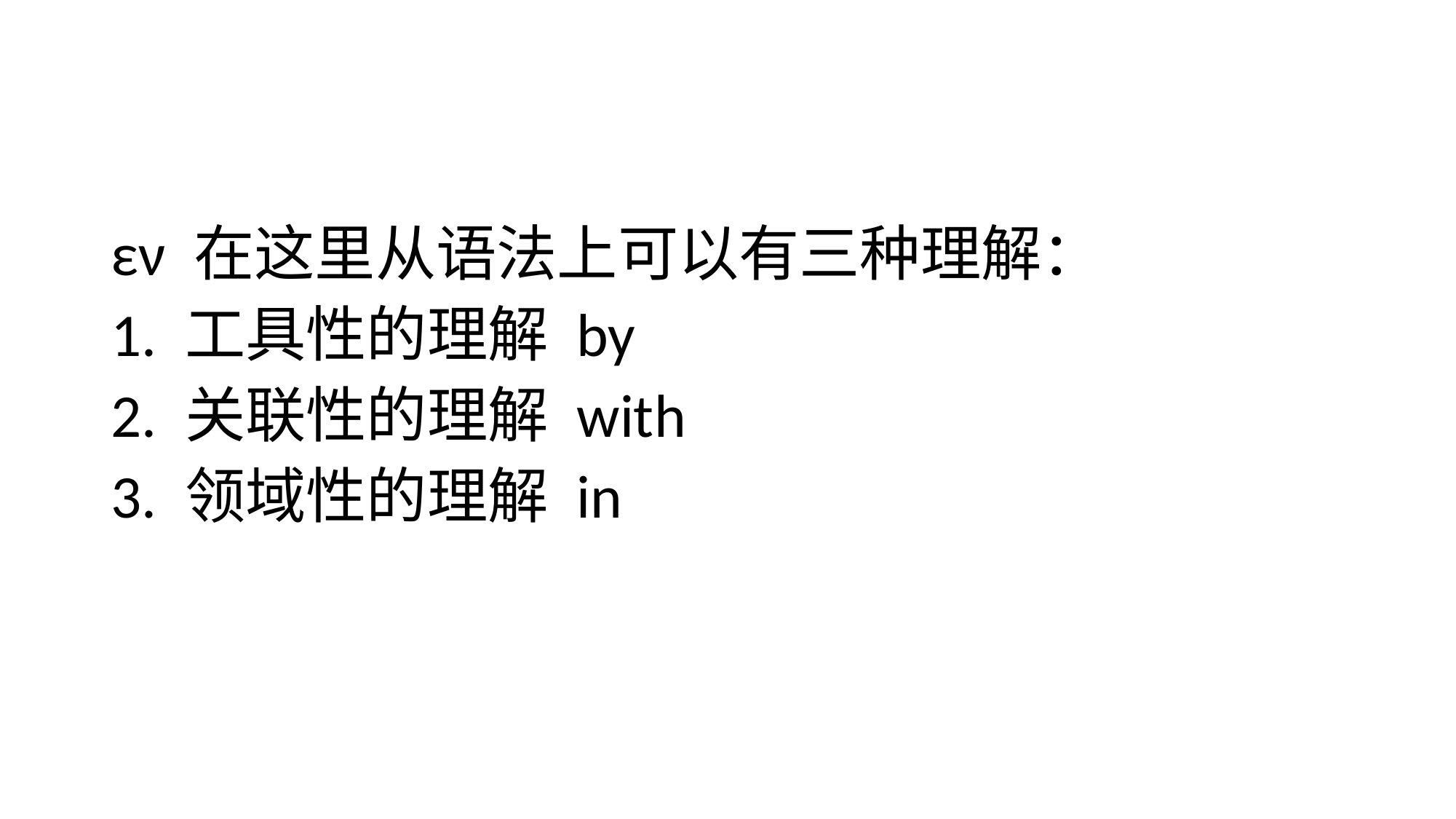

#
εν 在这里从语法上可以有三种理解：
1. 工具性的理解 by
2. 关联性的理解 with
3. 领域性的理解 in